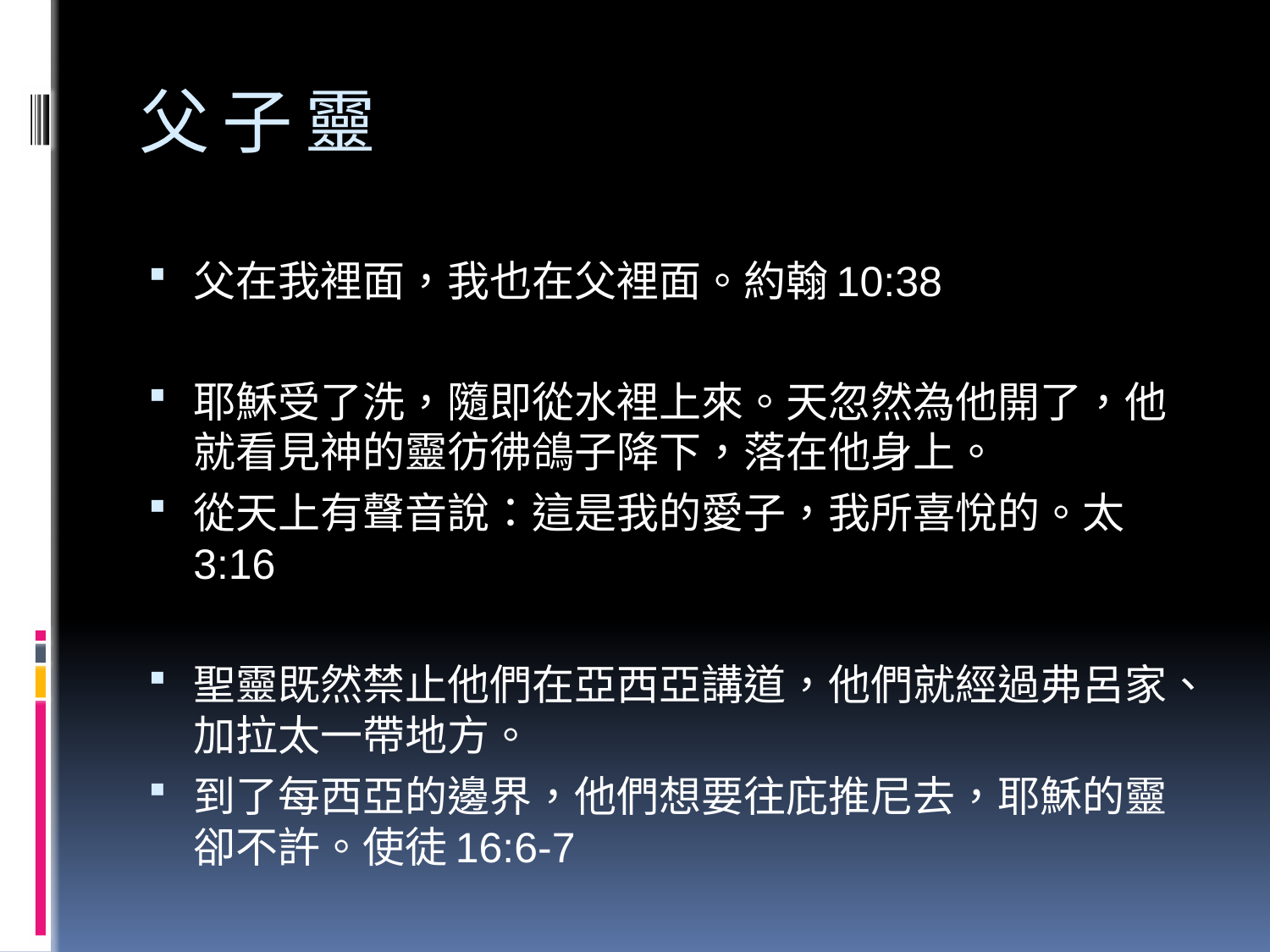

# 父 子 靈
父在我裡面，我也在父裡面。約翰10:38

耶穌受了洗，隨即從水裡上來。天忽然為他開了，他就看見神的靈彷彿鴿子降下，落在他身上。
從天上有聲音說：這是我的愛子，我所喜悅的。太3:16

聖靈既然禁止他們在亞西亞講道，他們就經過弗呂家、加拉太一帶地方。
到了每西亞的邊界，他們想要往庇推尼去，耶穌的靈卻不許。使徒16:6-7